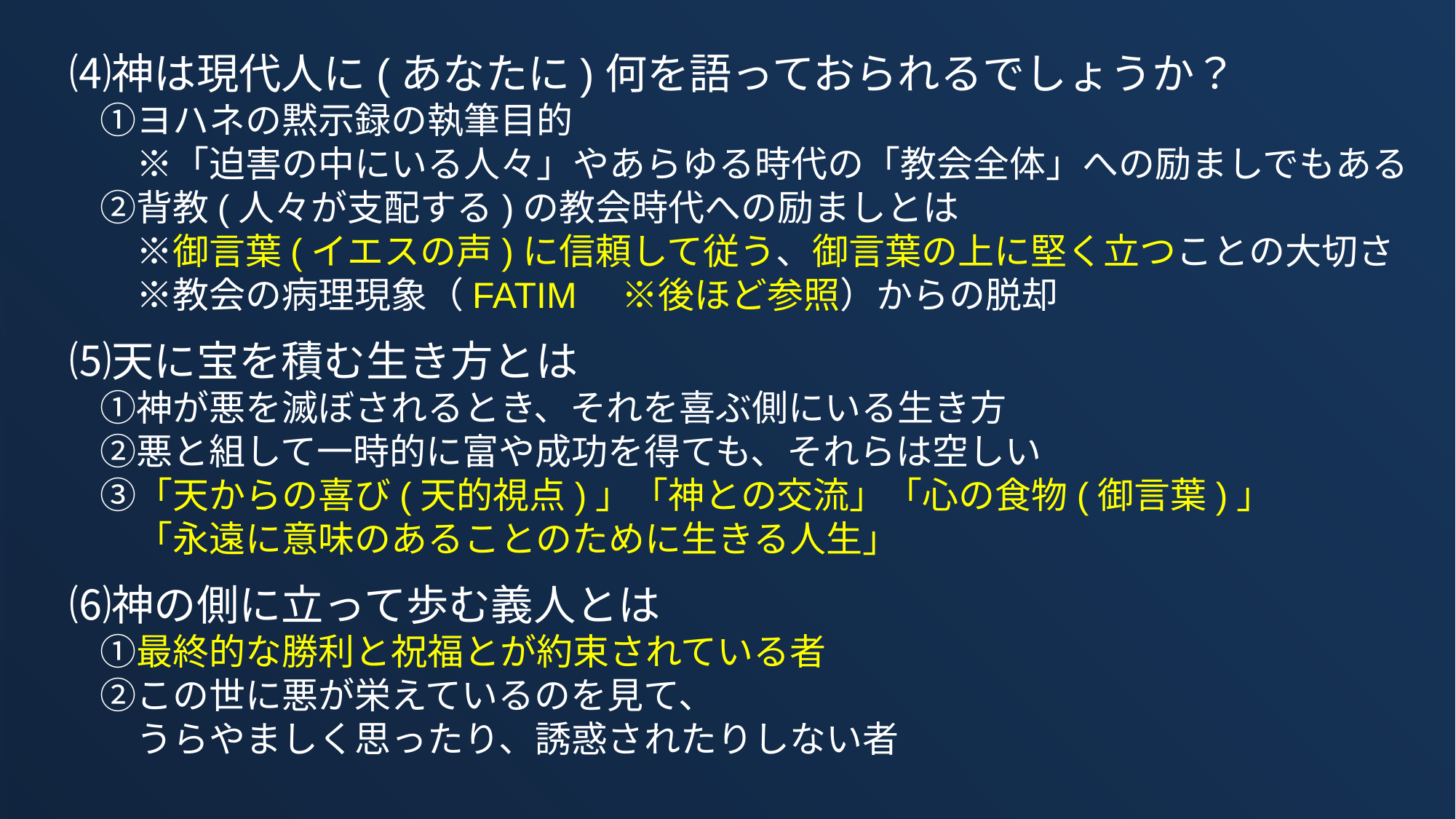

⑷神は現代人に(あなたに)何を語っておられるでしょうか？
　　➀ヨハネの黙示録の執筆目的
　　　※「迫害の中にいる人々」やあらゆる時代の「教会全体」への励ましでもある
　　②背教(人々が支配する)の教会時代への励ましとは
　　　※御言葉(イエスの声)に信頼して従う、御言葉の上に堅く立つことの大切さ
　　　※教会の病理現象（FATIM　※後ほど参照）からの脱却

　⑸天に宝を積む生き方とは
　　➀神が悪を滅ぼされるとき、それを喜ぶ側にいる生き方
　　②悪と組して一時的に富や成功を得ても、それらは空しい
　　③「天からの喜び(天的視点)」「神との交流」「心の食物(御言葉)」
　　　「永遠に意味のあることのために生きる人生」

　⑹神の側に立って歩む義人とは
　　➀最終的な勝利と祝福とが約束されている者
　　②この世に悪が栄えているのを見て、
　　　うらやましく思ったり、誘惑されたりしない者